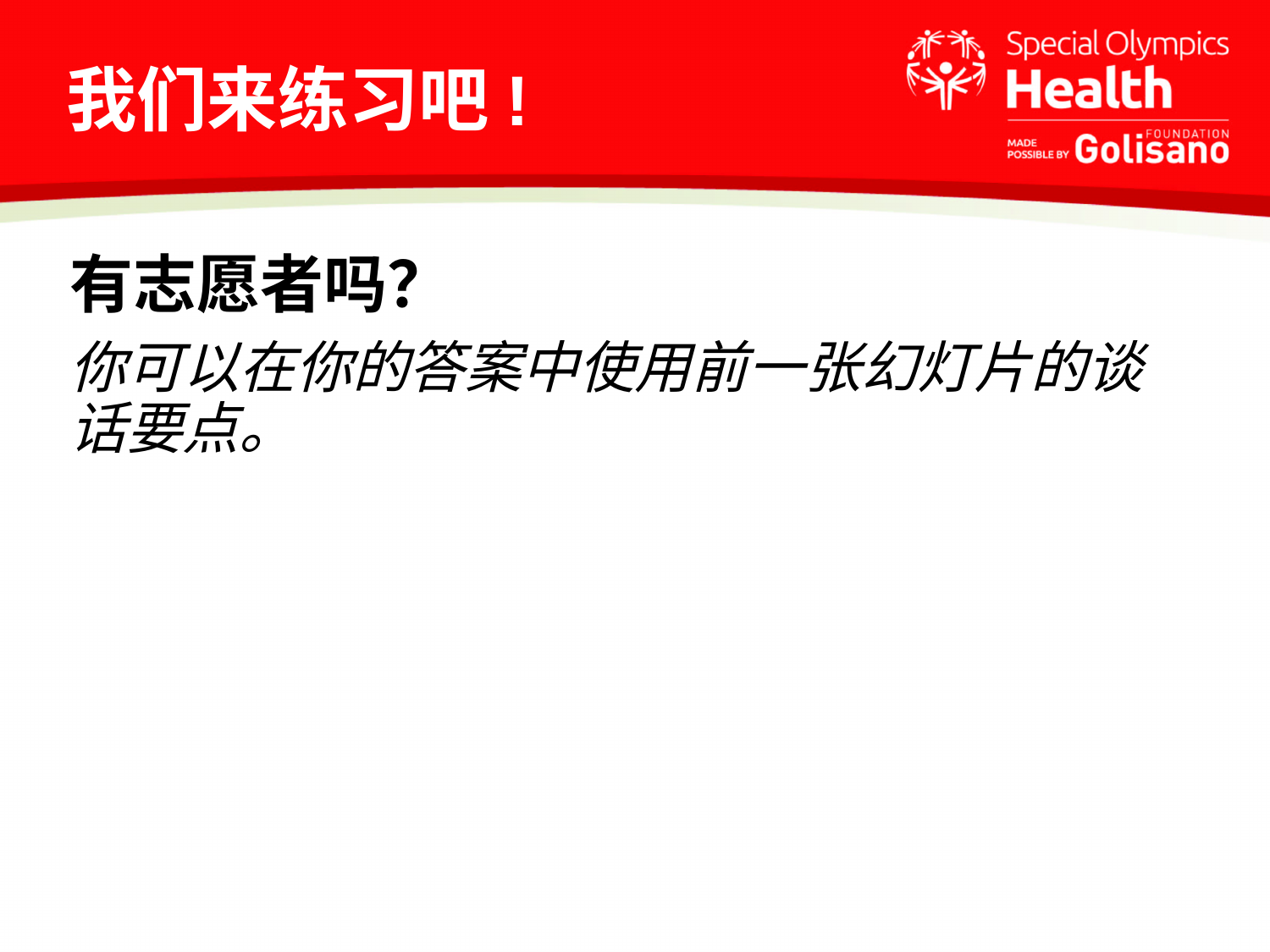

# 我们来练习吧!

有志愿者吗？
你可以在你的答案中使用前一张幻灯片的谈话要点。